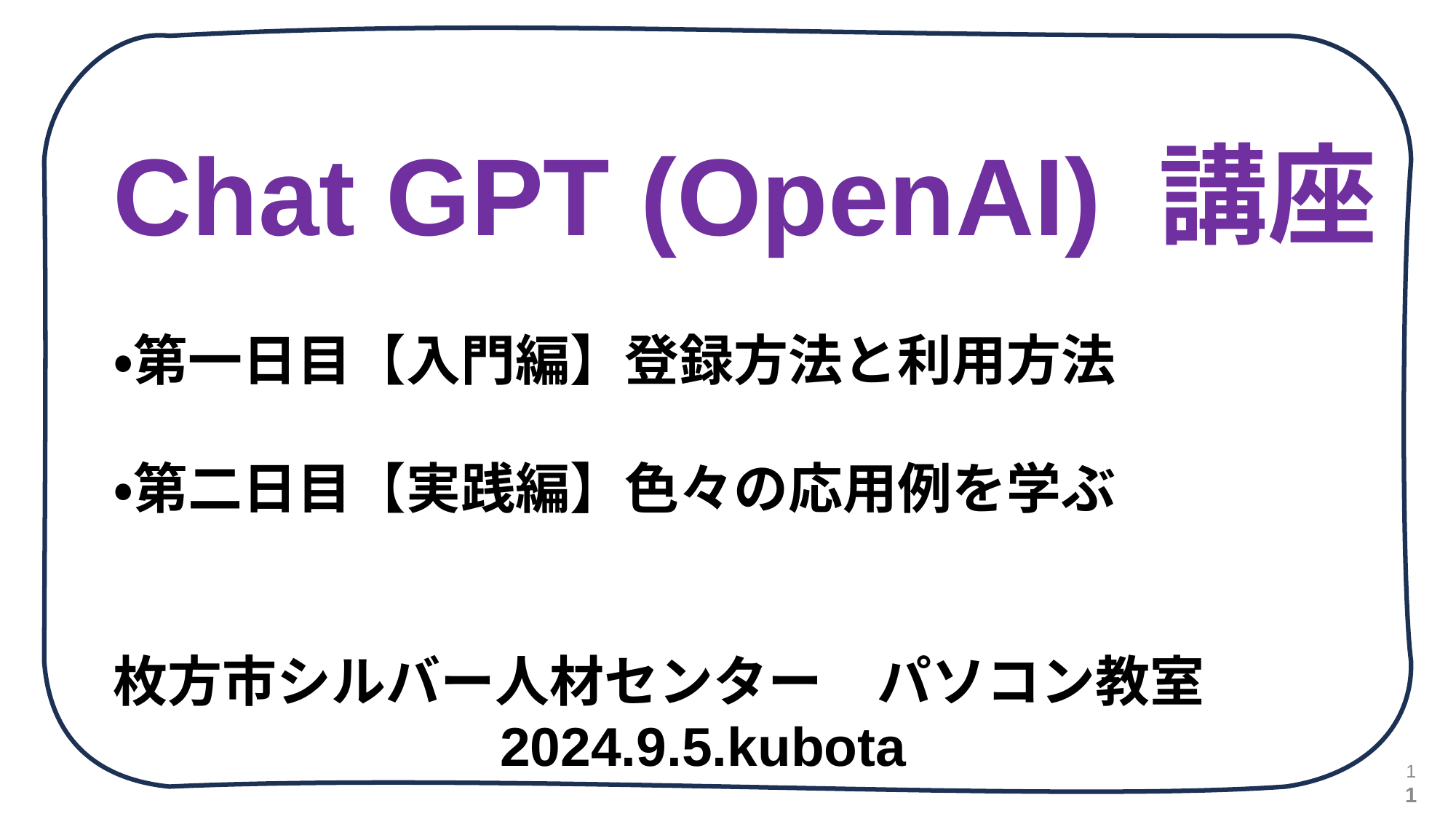

# Chat GPT (OpenAI) 講座

・第一日目【入門編】登録方法と利用方法

・第二日目【実践編】色々の応用例を学ぶ

枚方市シルバー人材センター　パソコン教室
　　　　　　　2024.9.5.kubota
1
1